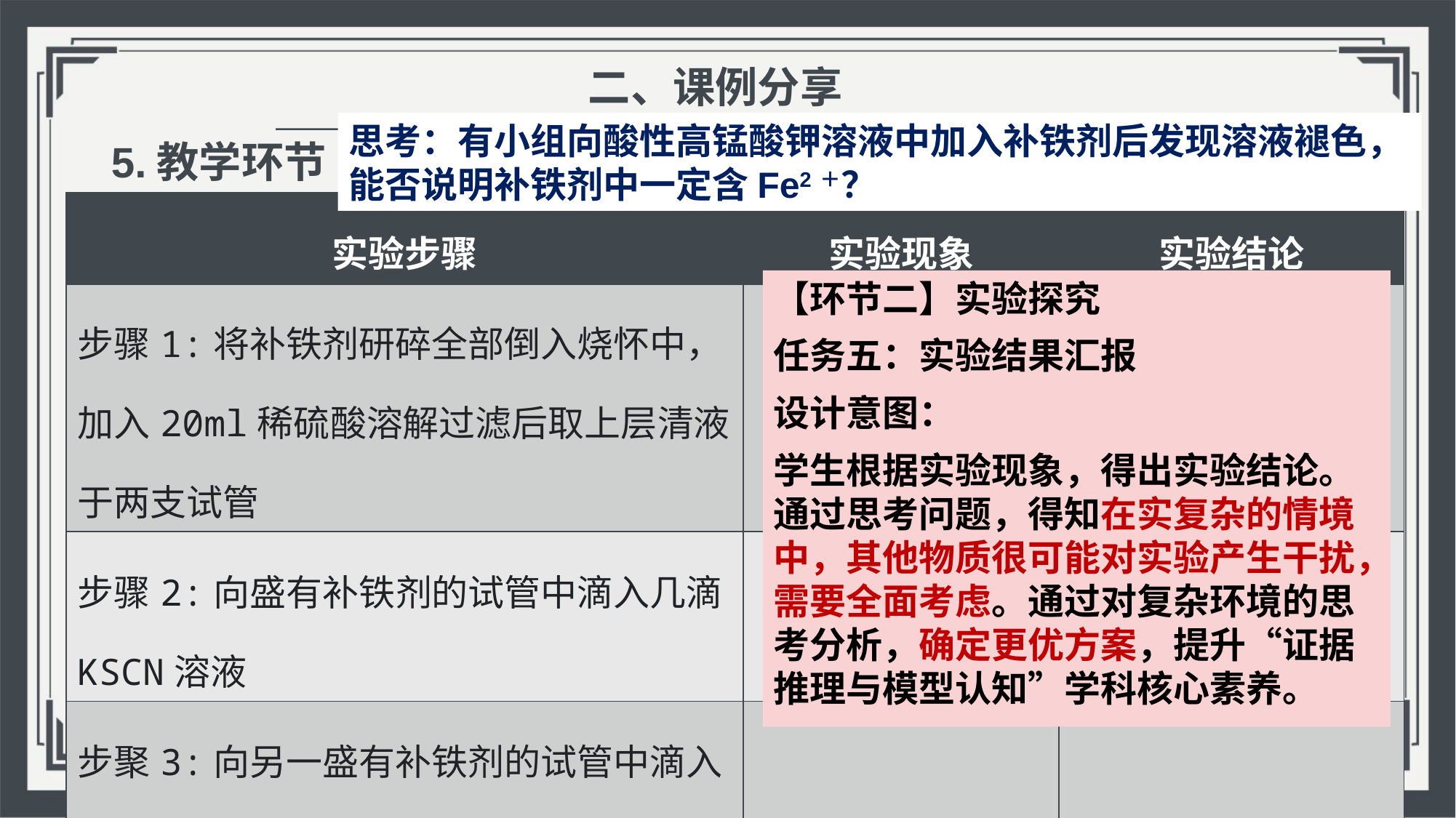

二、课例分享
思考：有小组向酸性高锰酸钾溶液中加入补铁剂后发现溶液褪色，能否说明补铁剂中一定含Fe2＋？

5.教学环节
| 实验步骤 | 实验现象 | 实验结论 |
| --- | --- | --- |
| 步骤1:将补铁剂研碎全部倒入烧怀中，加入20ml稀硫酸溶解过滤后取上层清液于两支试管 |  |  |
| 步骤2:向盛有补铁剂的试管中滴入几滴KSCN溶液 |  |  |
| 步聚3:向另一盛有补铁剂的试管中滴入适量KMnO4溶液或铁氰化钾溶液 |  |  |
【环节二】实验探究
任务五：实验结果汇报
设计意图：
学生根据实验现象，得出实验结论。通过思考问题，得知在实复杂的情境中，其他物质很可能对实验产生干扰，需要全面考虑。通过对复杂环境的思考分析，确定更优方案，提升“证据推理与模型认知”学科核心素养。